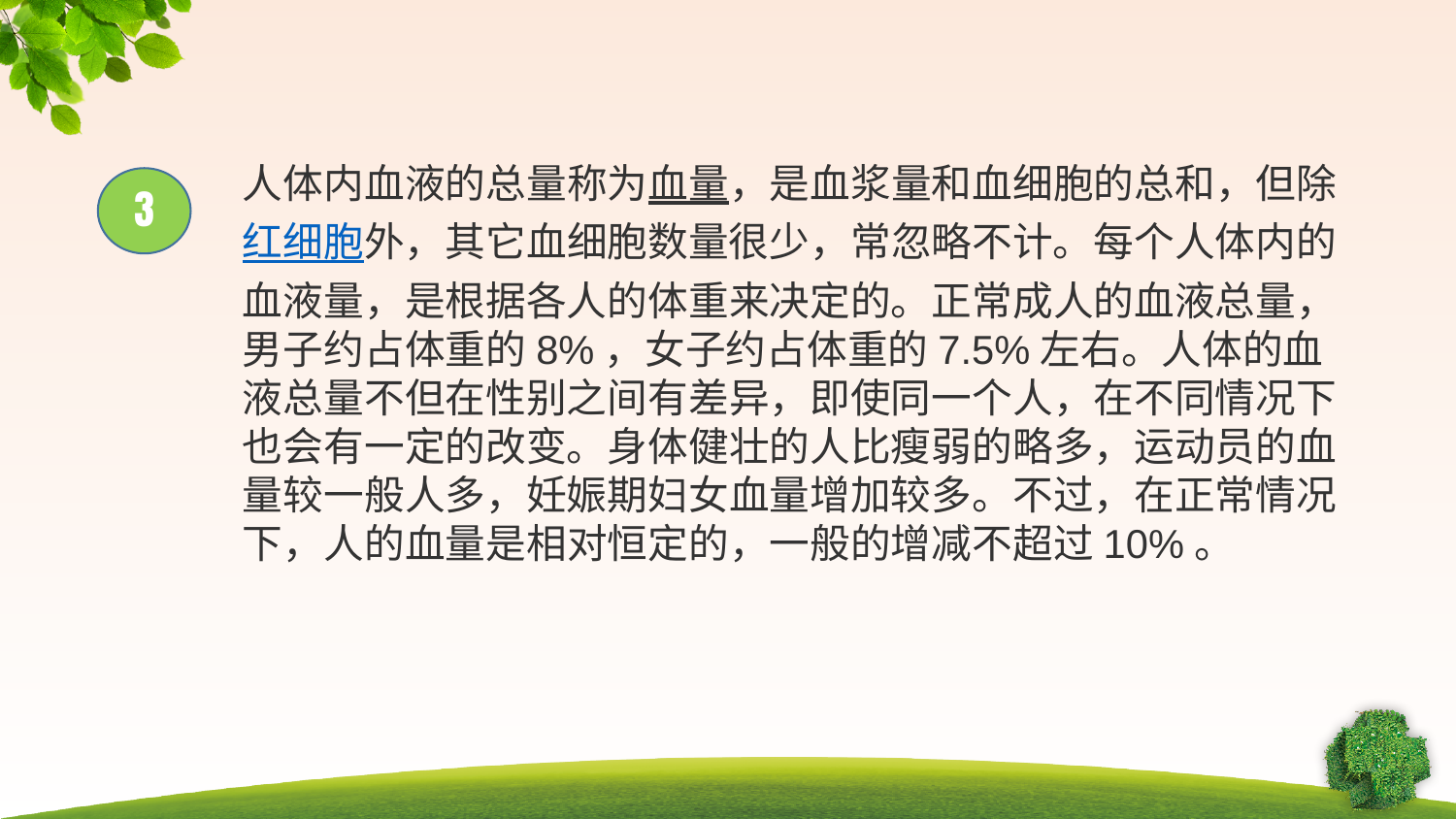

人体内血液的总量称为血量，是血浆量和血细胞的总和，但除红细胞外，其它血细胞数量很少，常忽略不计。每个人体内的血液量，是根据各人的体重来决定的。正常成人的血液总量，男子约占体重的8%，女子约占体重的7.5%左右。人体的血液总量不但在性别之间有差异，即使同一个人，在不同情况下也会有一定的改变。身体健壮的人比瘦弱的略多，运动员的血量较一般人多，妊娠期妇女血量增加较多。不过，在正常情况下，人的血量是相对恒定的，一般的增减不超过10%。
3